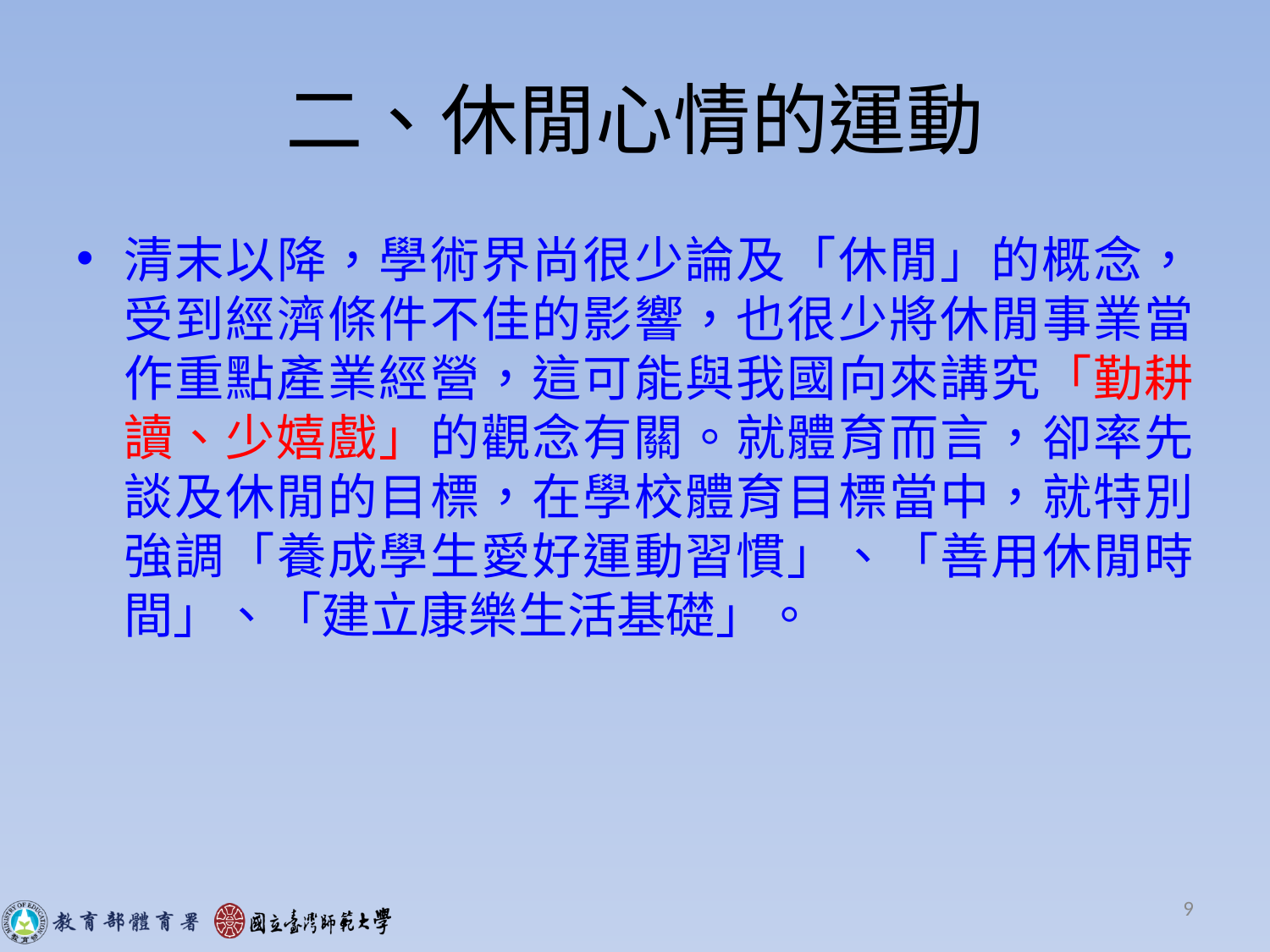

# 二、休閒心情的運動
清末以降，學術界尚很少論及「休閒」的概念，受到經濟條件不佳的影響，也很少將休閒事業當作重點產業經營，這可能與我國向來講究「勤耕讀、少嬉戲」的觀念有關。就體育而言，卻率先談及休閒的目標，在學校體育目標當中，就特別強調「養成學生愛好運動習慣」、「善用休閒時間」、「建立康樂生活基礎」。
9